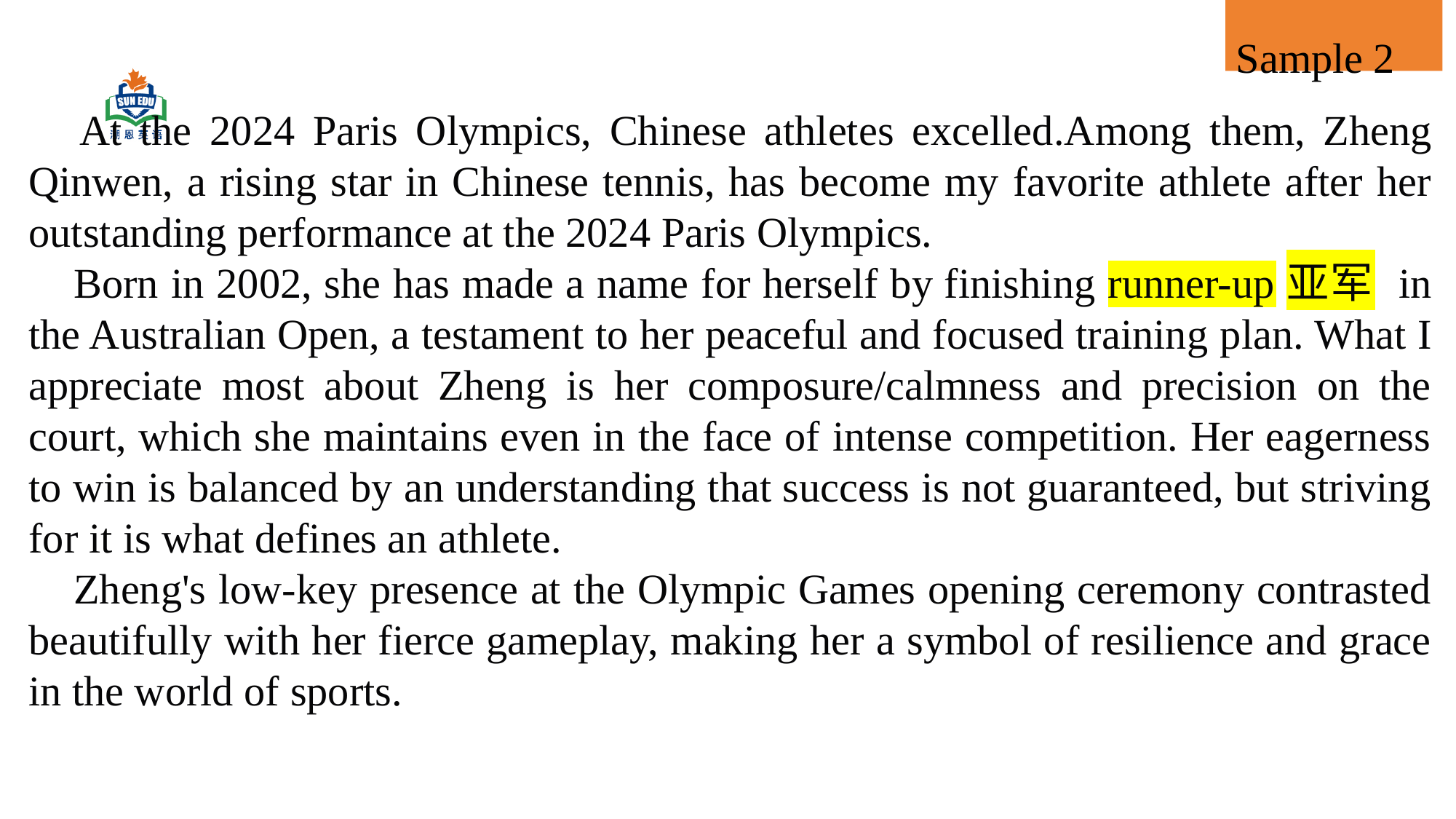

Sample 2
 At the 2024 Paris Olympics, Chinese athletes excelled.Among them, Zheng Qinwen, a rising star in Chinese tennis, has become my favorite athlete after her outstanding performance at the 2024 Paris Olympics.
 Born in 2002, she has made a name for herself by finishing runner-up亚军 in the Australian Open, a testament to her peaceful and focused training plan. What I appreciate most about Zheng is her composure/calmness and precision on the court, which she maintains even in the face of intense competition. Her eagerness to win is balanced by an understanding that success is not guaranteed, but striving for it is what defines an athlete.
 Zheng's low-key presence at the Olympic Games opening ceremony contrasted beautifully with her fierce gameplay, making her a symbol of resilience and grace in the world of sports.